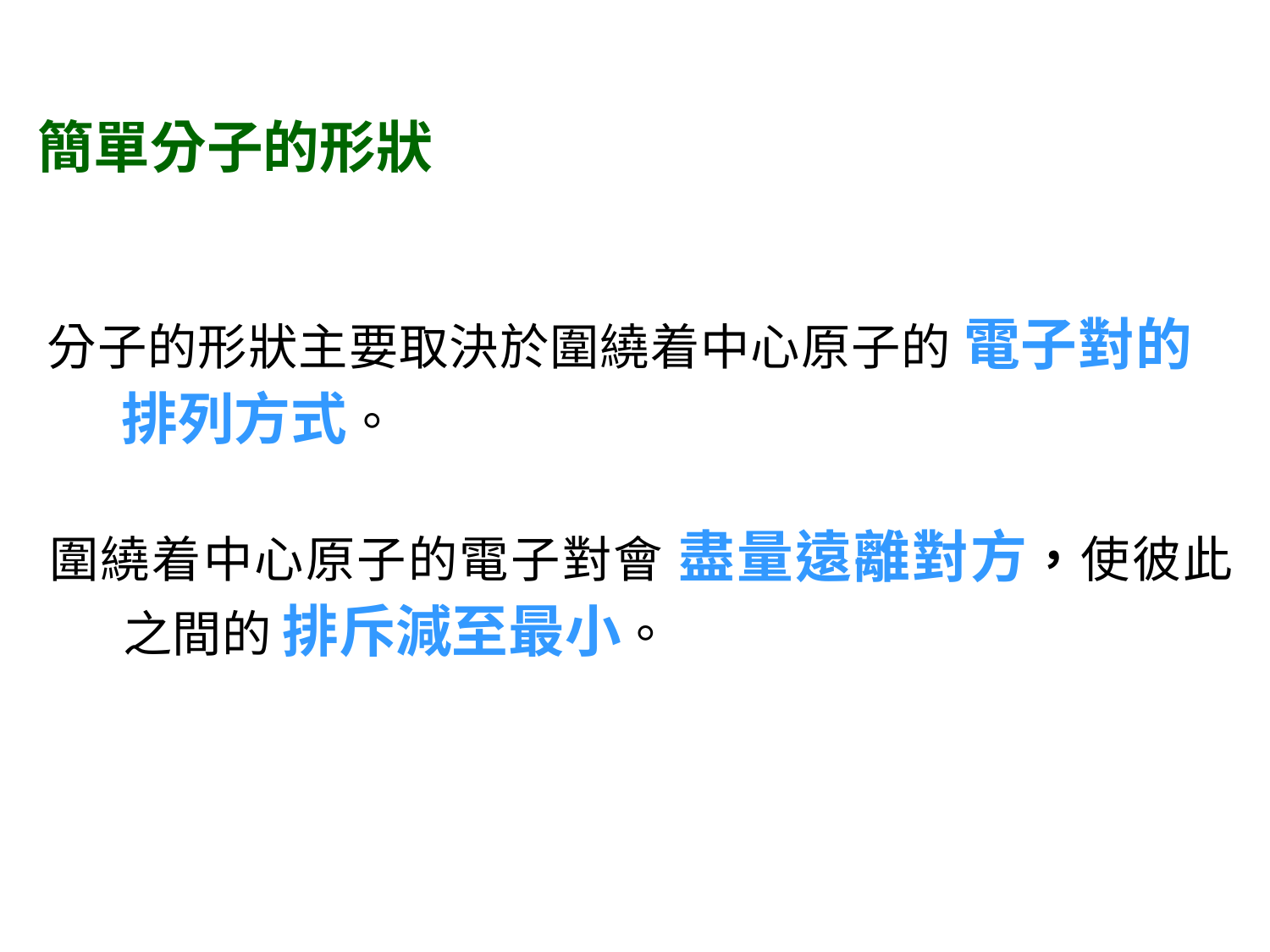

簡單分子的形狀
分子的形狀主要取決於圍繞着中心原子的 電子對的排列方式。
圍繞着中心原子的電子對會 盡量遠離對方，使彼此之間的 排斥減至最小。